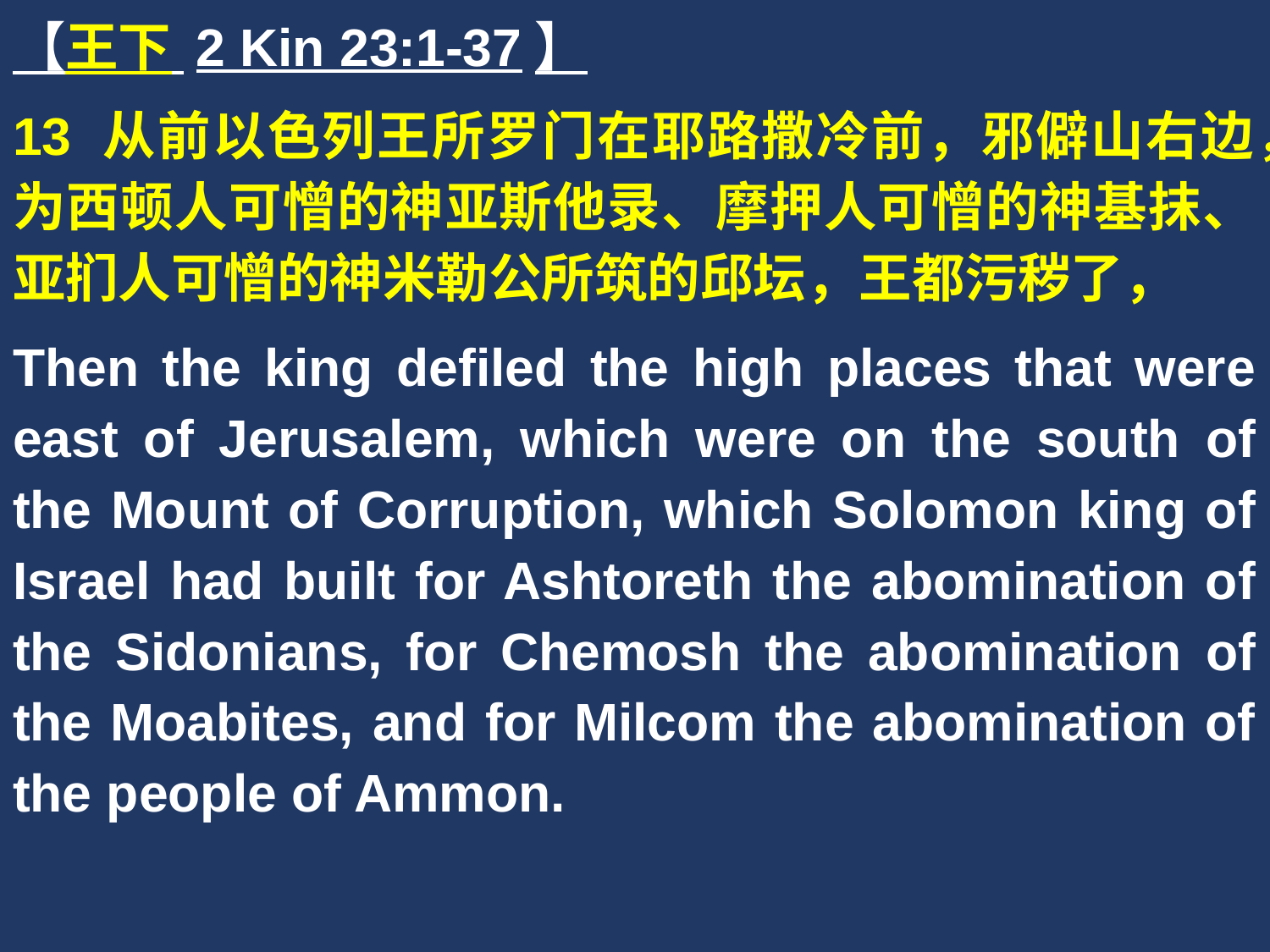

【王下 2 Kin 23:1-37】
13 从前以色列王所罗门在耶路撒冷前，邪僻山右边，为西顿人可憎的神亚斯他录、摩押人可憎的神基抹、亚扪人可憎的神米勒公所筑的邱坛，王都污秽了，
Then the king defiled the high places that were east of Jerusalem, which were on the south of the Mount of Corruption, which Solomon king of Israel had built for Ashtoreth the abomination of the Sidonians, for Chemosh the abomination of the Moabites, and for Milcom the abomination of the people of Ammon.